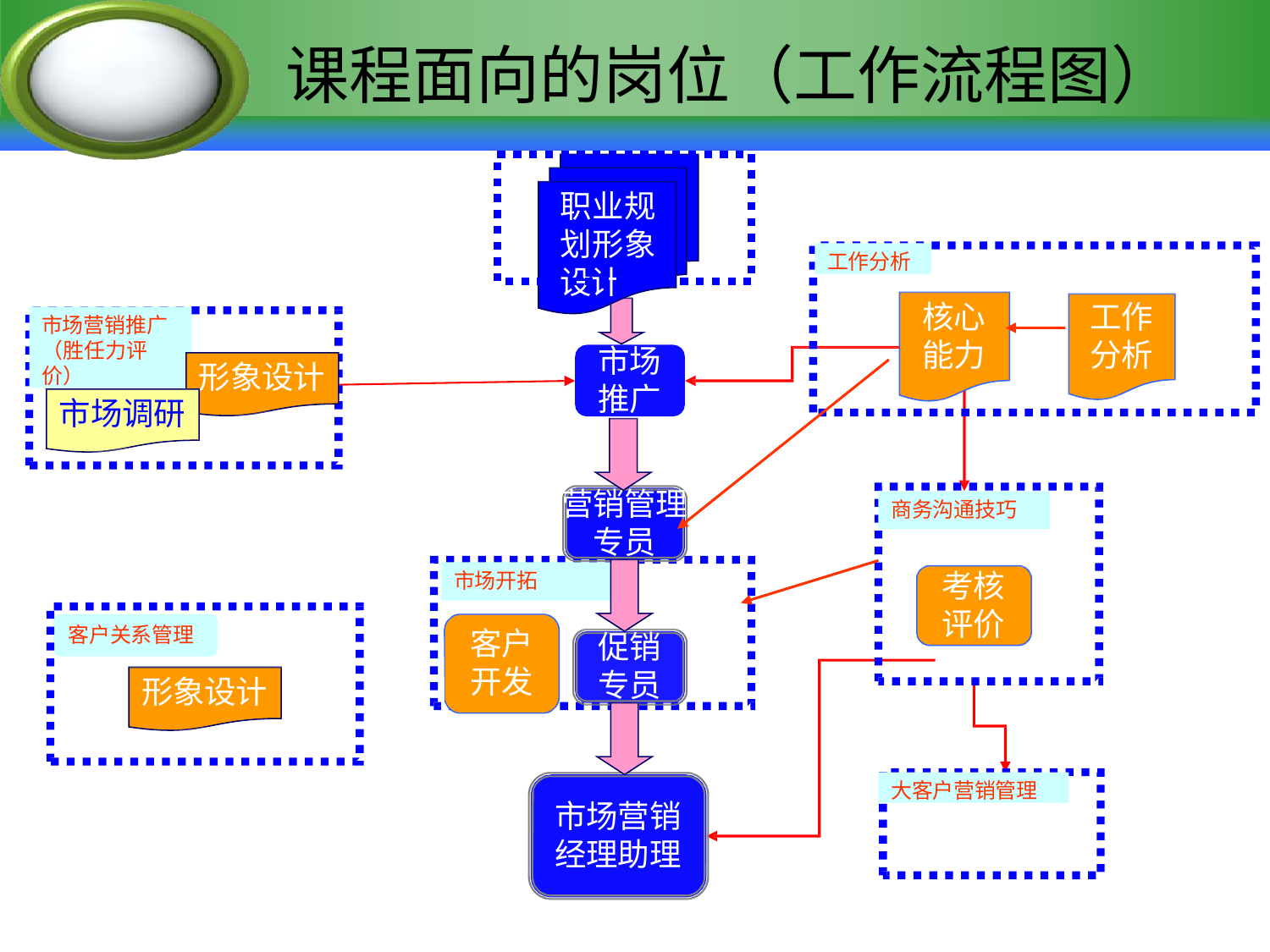

# 课程面向的岗位（工作流程图）

职业规划形象设计

工作分析
核心能力
工作分析

市场营销推广
（胜任力评价）

市场推广

形象设计

市场调研

营销管理专员

商务沟通技巧

考核评价
市场开拓

客户关系管理
客户开发
促销专员

形象设计

大客户营销管理
市场营销经理助理